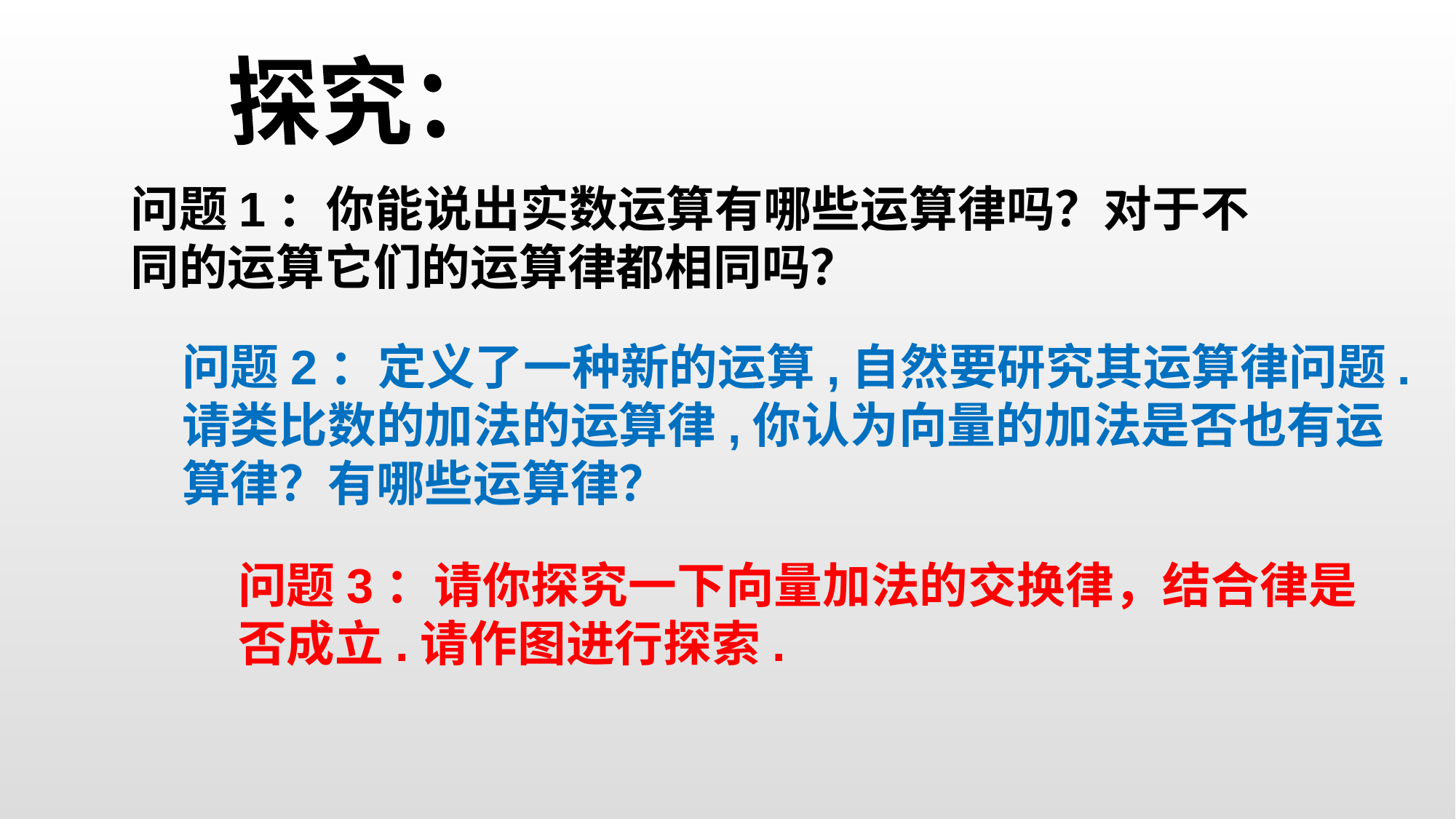

探究：
问题1：你能说出实数运算有哪些运算律吗？对于不同的运算它们的运算律都相同吗？
问题2：定义了一种新的运算,自然要研究其运算律问题.请类比数的加法的运算律,你认为向量的加法是否也有运算律？有哪些运算律？
问题3：请你探究一下向量加法的交换律，结合律是否成立.请作图进行探索.